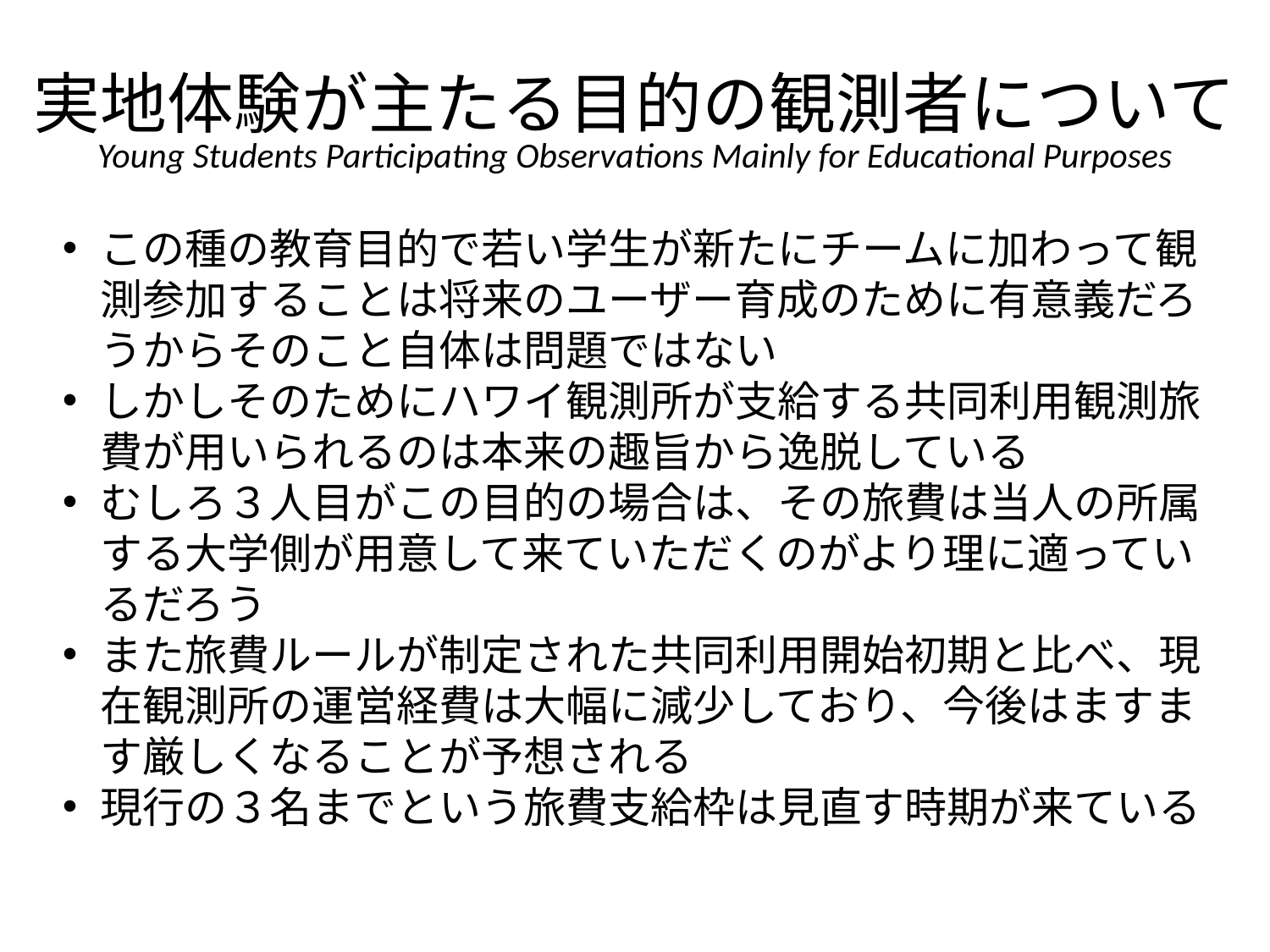

# 実地体験が主たる目的の観測者について
Young Students Participating Observations Mainly for Educational Purposes
この種の教育目的で若い学生が新たにチームに加わって観測参加することは将来のユーザー育成のために有意義だろうからそのこと自体は問題ではない
しかしそのためにハワイ観測所が支給する共同利用観測旅費が用いられるのは本来の趣旨から逸脱している
むしろ３人目がこの目的の場合は、その旅費は当人の所属する大学側が用意して来ていただくのがより理に適っているだろう
また旅費ルールが制定された共同利用開始初期と比べ、現在観測所の運営経費は大幅に減少しており、今後はますます厳しくなることが予想される
現行の３名までという旅費支給枠は見直す時期が来ている